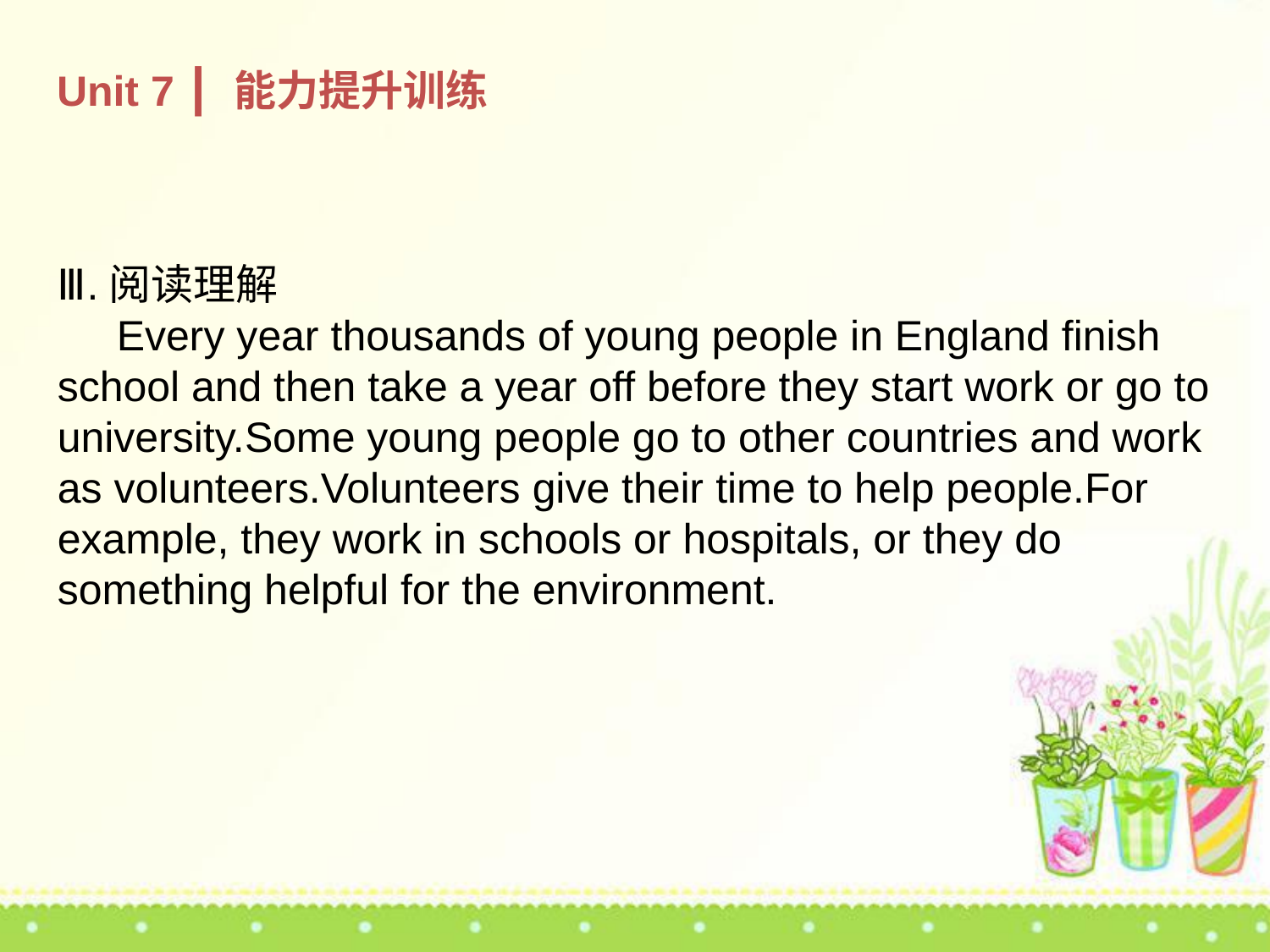

Unit 7 ┃ 能力提升训练

Ⅲ.阅读理解
     Every year thousands of young people in England finish school and then take a year off before they start work or go to university.Some young people go to other countries and work as volunteers.Volunteers give their time to help people.For example, they work in schools or hospitals, or they do something helpful for the environment.